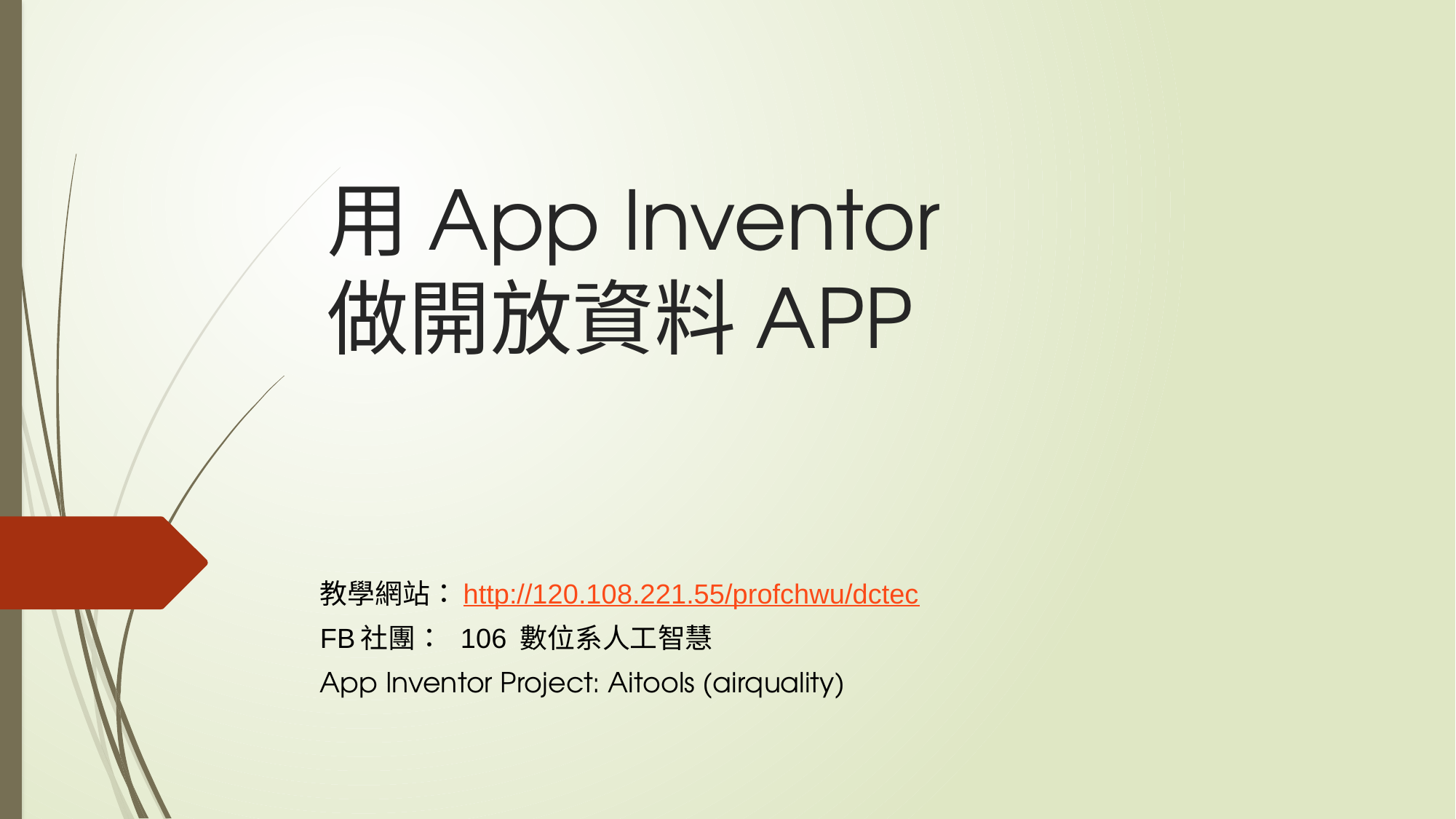

# 用App Inventor 做開放資料APP
教學網站：http://120.108.221.55/profchwu/dctec
FB社團：  106 數位系人工智慧
App Inventor Project: Aitools (airquality)